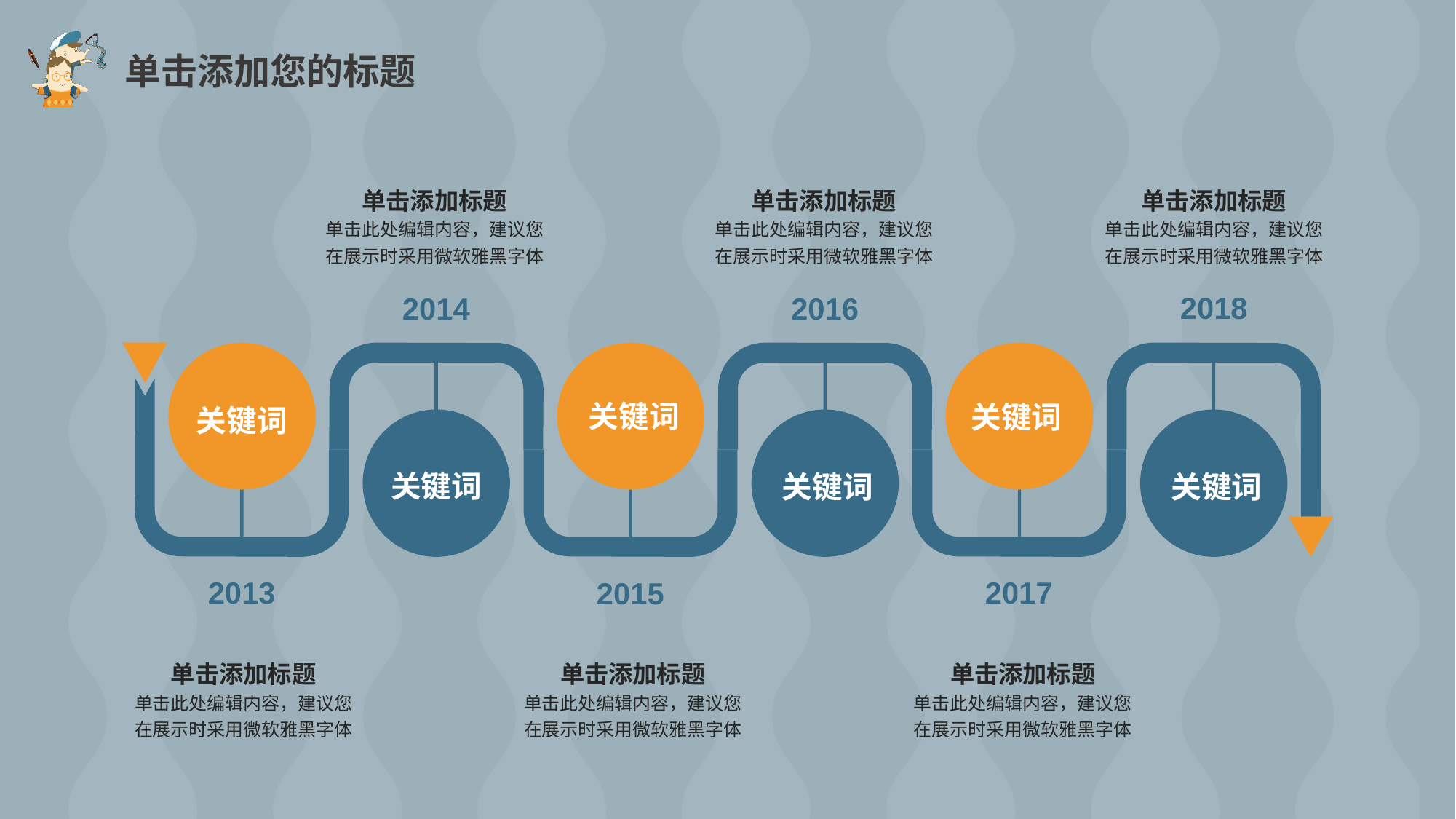

单击添加您的标题
单击添加标题
单击添加标题
单击添加标题
单击此处编辑内容，建议您在展示时采用微软雅黑字体
单击此处编辑内容，建议您在展示时采用微软雅黑字体
单击此处编辑内容，建议您在展示时采用微软雅黑字体
2018
2014
2016

关键词
关键词
关键词

关键词
关键词
关键词

2013
2017
2015
单击添加标题
单击添加标题
单击添加标题
单击此处编辑内容，建议您在展示时采用微软雅黑字体
单击此处编辑内容，建议您在展示时采用微软雅黑字体
单击此处编辑内容，建议您在展示时采用微软雅黑字体